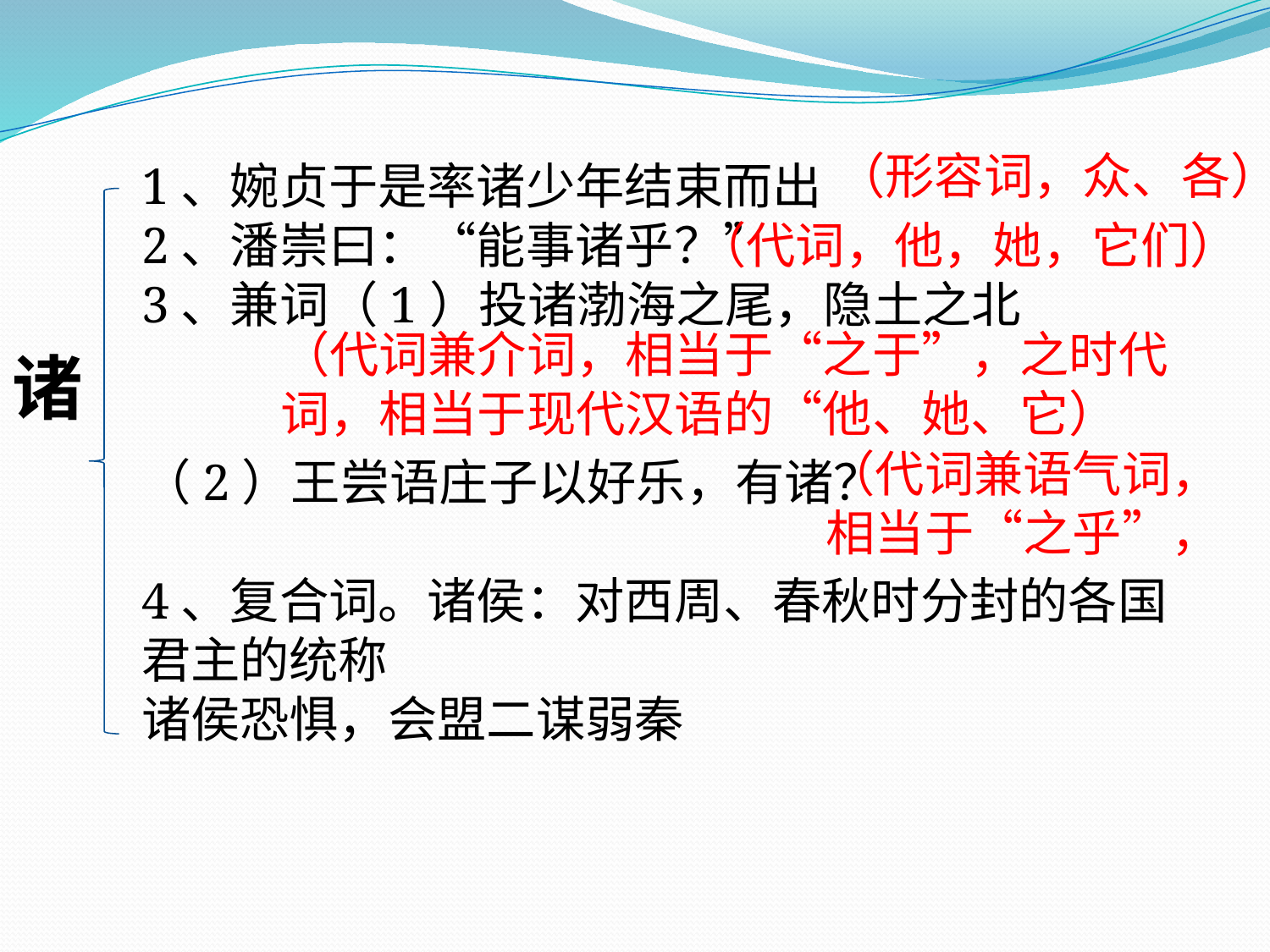

（形容词，众、各）
1、婉贞于是率诸少年结束而出
2、潘崇曰：“能事诸乎？”
3、兼词（1）投诸渤海之尾，隐土之北

（2）王尝语庄子以好乐，有诸？

4、复合词。诸侯：对西周、春秋时分封的各国君主的统称
诸侯恐惧，会盟二谋弱秦

（代词，他，她，它们）
（代词兼介词，相当于“之于”，之时代词，相当于现代汉语的“他、她、它）
诸
（代词兼语气词，
相当于“之乎”，